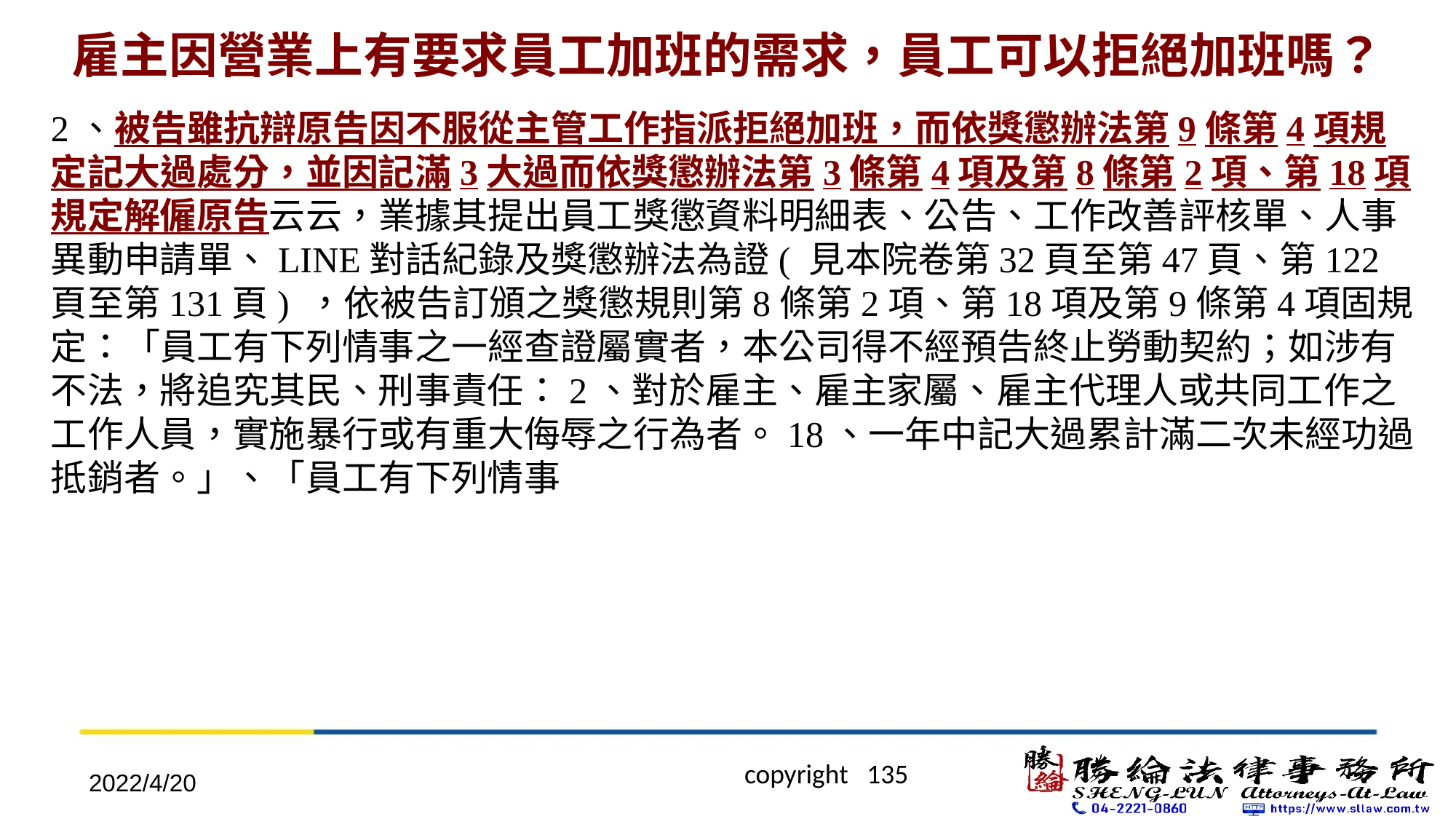

# 雇主因營業上有要求員工加班的需求，員工可以拒絕加班嗎？
2、被告雖抗辯原告因不服從主管工作指派拒絕加班，而依獎懲辦法第9條第4項規定記大過處分，並因記滿3大過而依獎懲辦法第3條第4項及第8條第2項、第18項規定解僱原告云云，業據其提出員工獎懲資料明細表、公告、工作改善評核單、人事異動申請單、LINE對話紀錄及獎懲辦法為證( 見本院卷第32頁至第47頁、第122頁至第131頁) ，依被告訂頒之獎懲規則第8條第2項、第18項及第9條第4項固規定：「員工有下列情事之一經查證屬實者，本公司得不經預告終止勞動契約；如涉有不法，將追究其民、刑事責任：2、對於雇主、雇主家屬、雇主代理人或共同工作之工作人員，實施暴行或有重大侮辱之行為者。18、一年中記大過累計滿二次未經功過抵銷者。」、「員工有下列情事
2022/4/20
 copyright   135